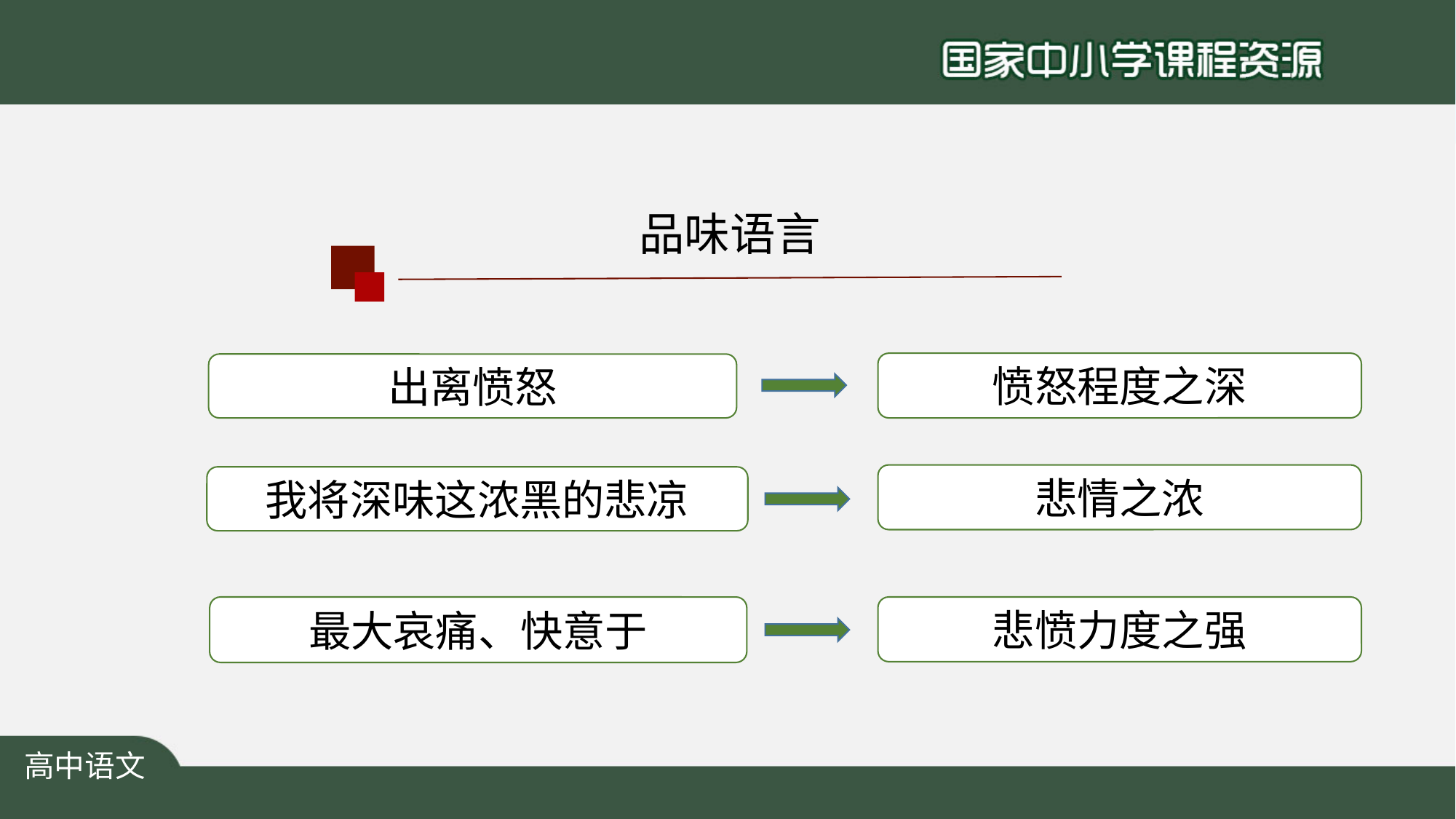

品味语言

愤怒程度之深
出离愤怒

悲情之浓
我将深味这浓黑的悲凉

最大哀痛、快意于
悲愤力度之强